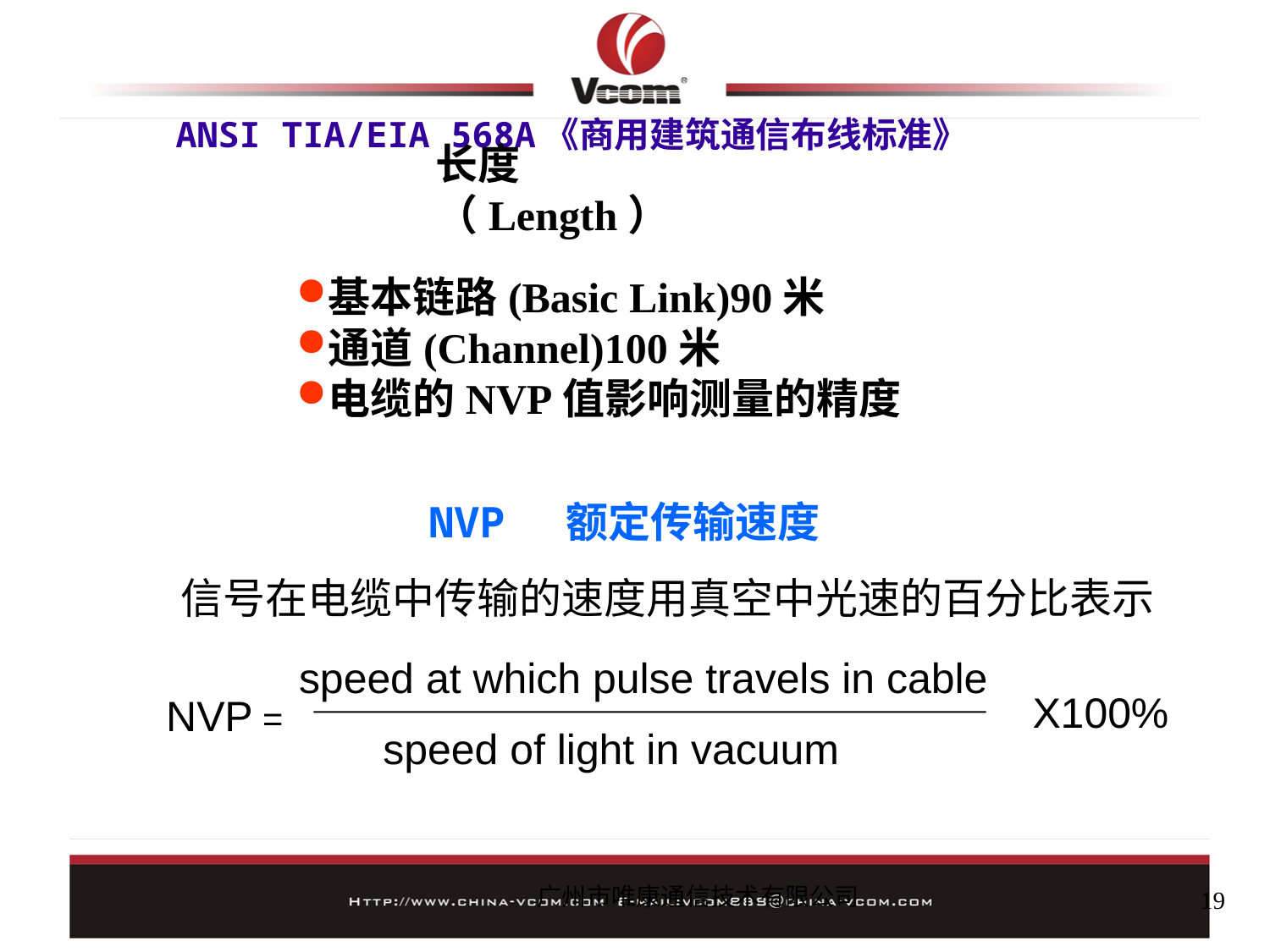

# ANSI TIA/EIA 568A《商用建筑通信布线标准》

长度（Length）
基本链路(Basic Link)90米
通道(Channel)100米
电缆的NVP值影响测量的精度
NVP  额定传输速度
信号在电缆中传输的速度用真空中光速的百分比表示
speed at which pulse travels in cable
X100%
NVP =

speed of light in vacuum
广州市唯康通信技术有限公司
19